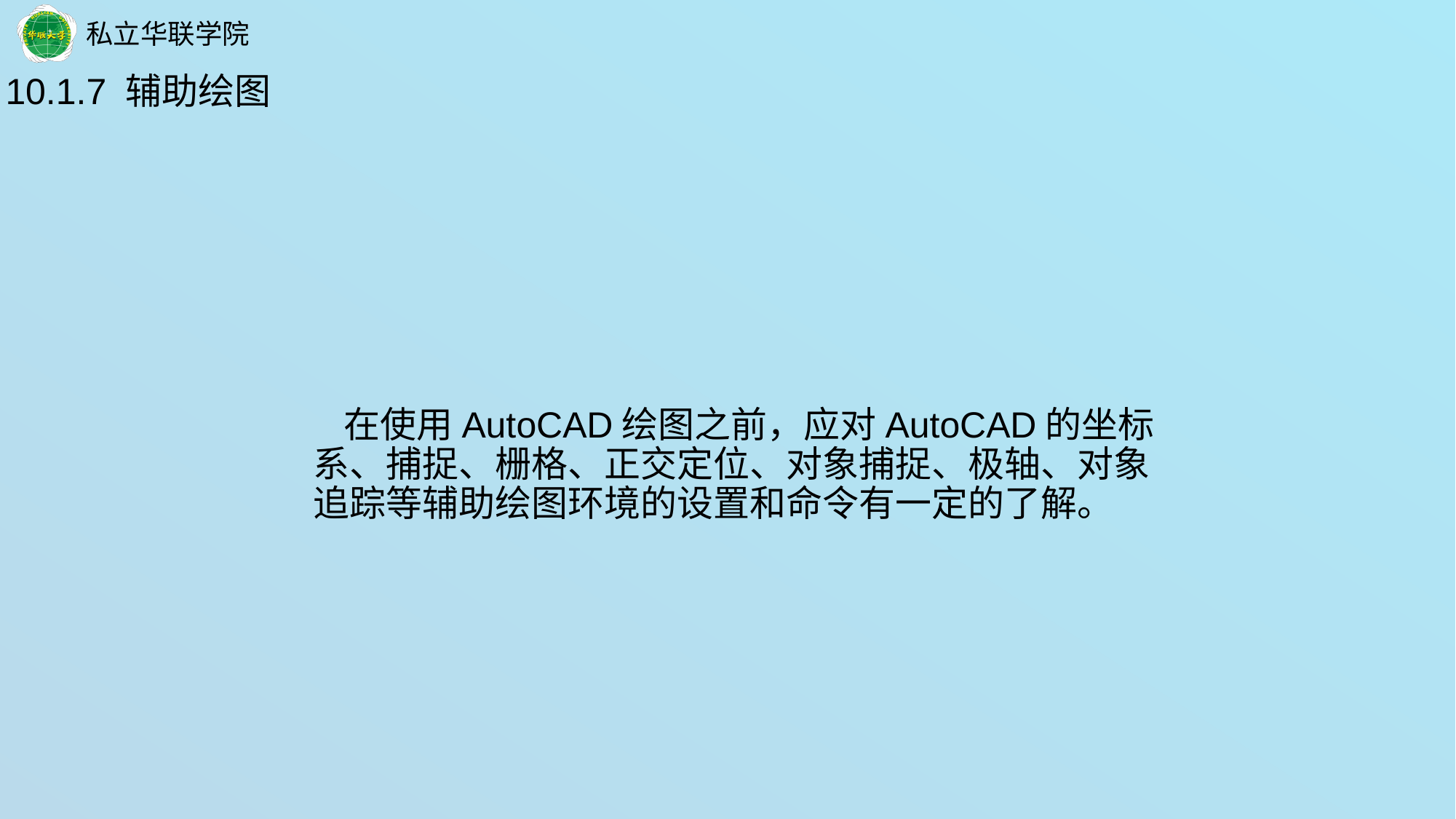

10.1.7 辅助绘图
      在使用AutoCAD绘图之前，应对AutoCAD的坐标系、捕捉、栅格、正交定位、对象捕捉、极轴、对象追踪等辅助绘图环境的设置和命令有一定的了解。